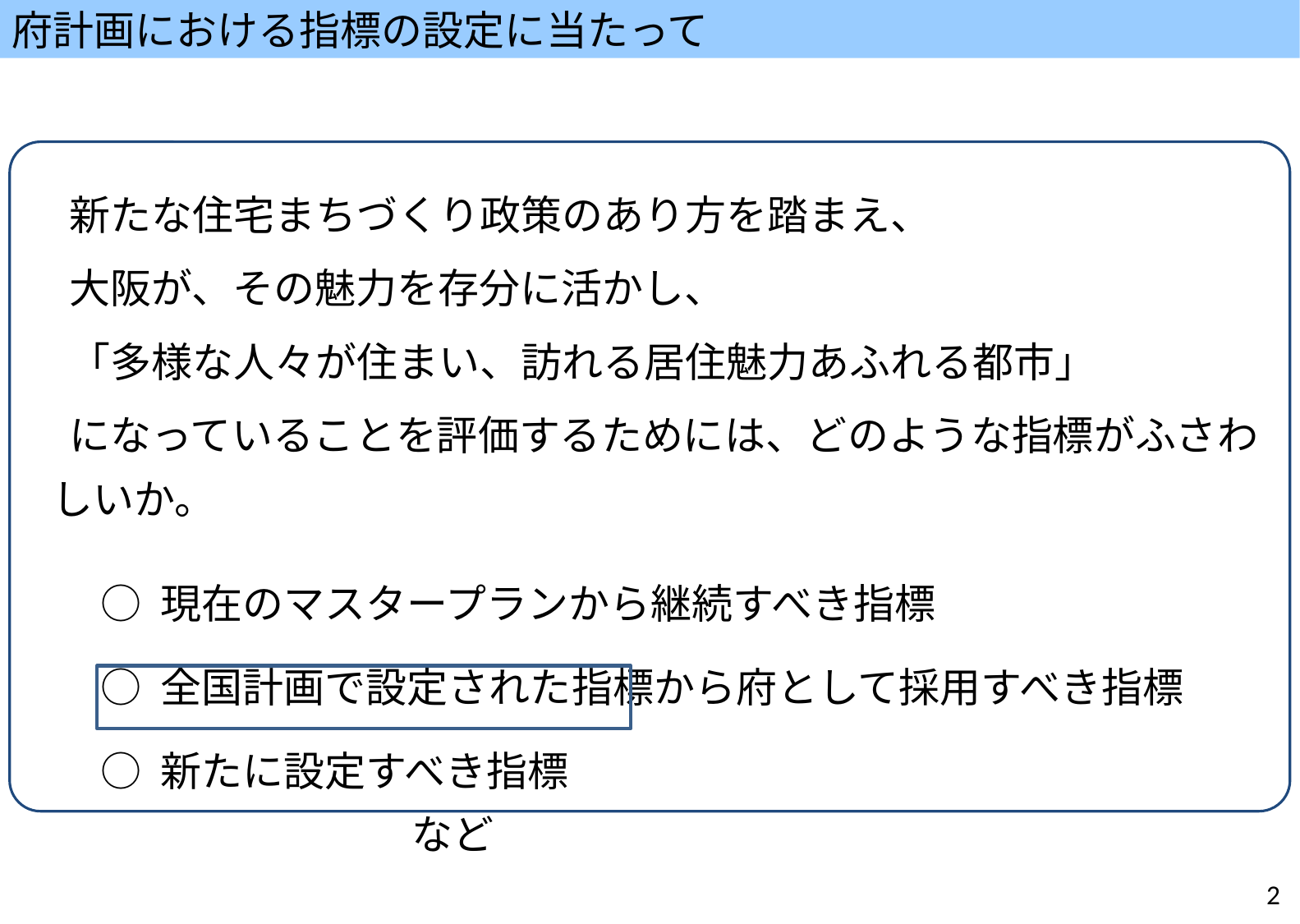

府計画における指標の設定に当たって
　新たな住宅まちづくり政策のあり方を踏まえ、
　大阪が、その魅力を存分に活かし、
　「多様な人々が住まい、訪れる居住魅力あふれる都市」
　になっていることを評価するためには、どのような指標がふさわしいか。
○ 現在のマスタープランから継続すべき指標
○ 全国計画で設定された指標から府として採用すべき指標
○ 新たに設定すべき指標　　　　　　　　　　　　　　　　　　　　　　　　など

2